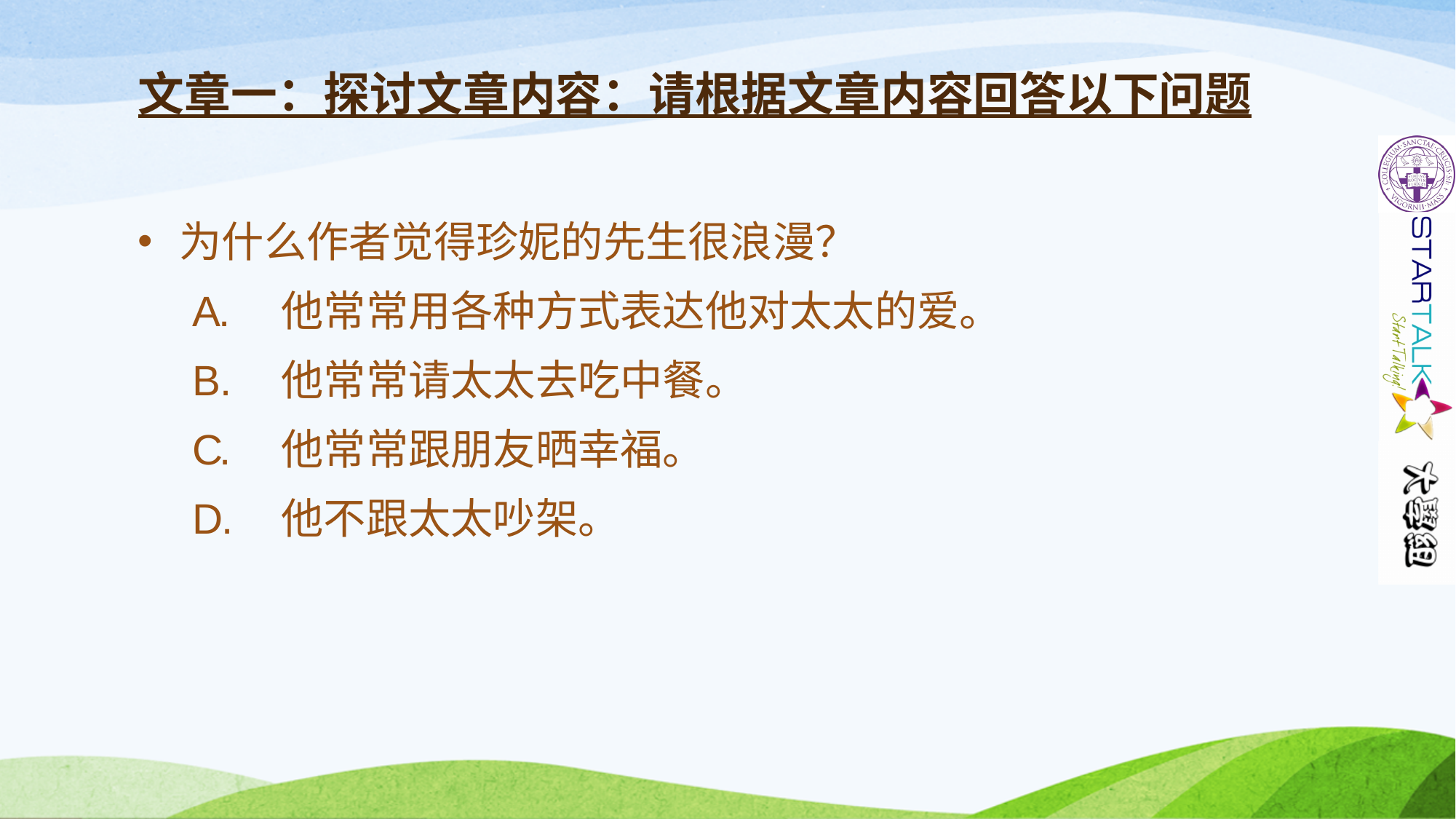

# 文章一：探讨文章内容：请根据文章内容回答以下问题
为什么作者觉得珍妮的先生很浪漫？
他常常用各种方式表达他对太太的爱。
他常常请太太去吃中餐。
他常常跟朋友晒幸福。
他不跟太太吵架。